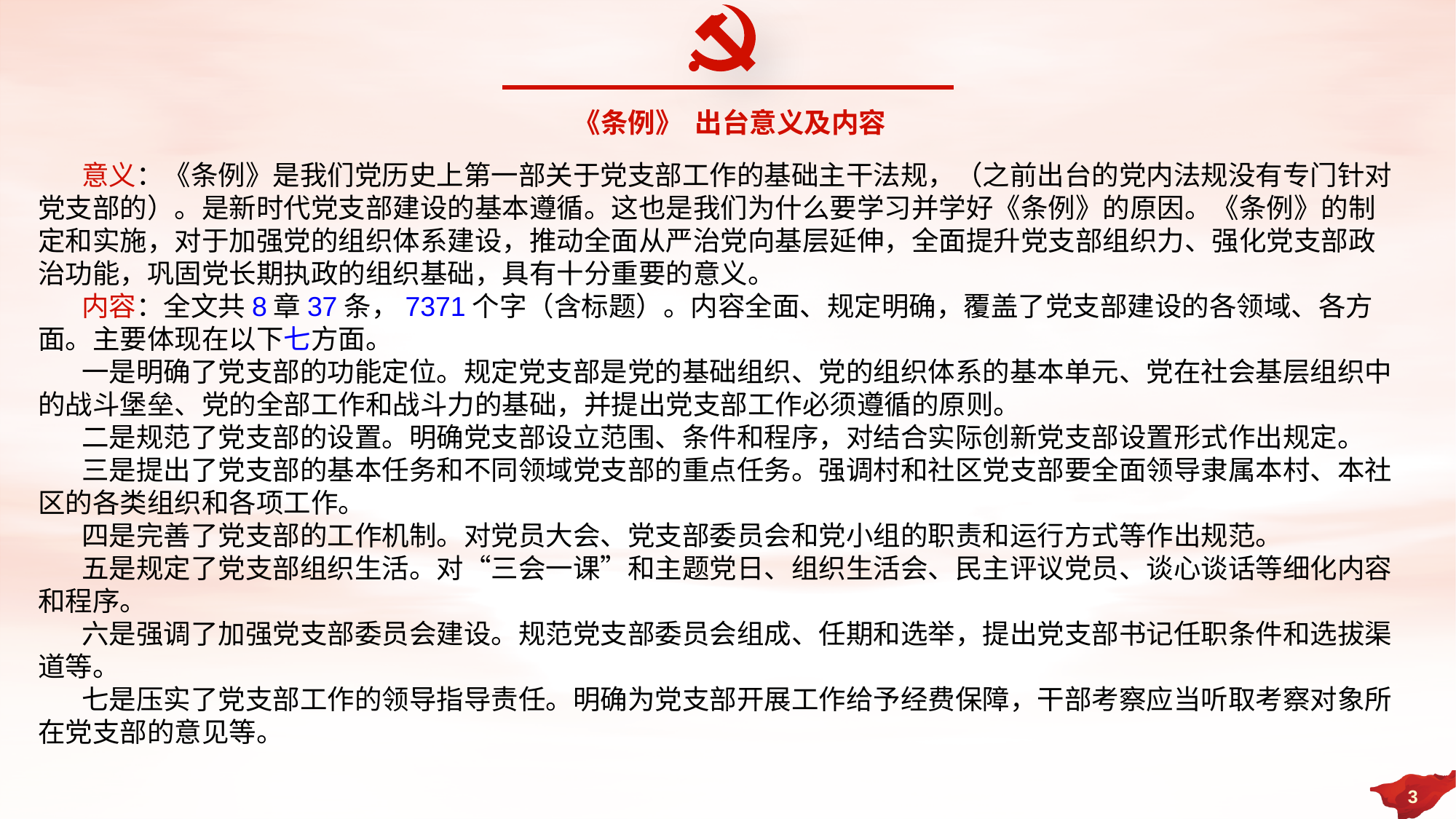

《条例》  出台意义及内容

      意义：《条例》是我们党历史上第一部关于党支部工作的基础主干法规，（之前出台的党内法规没有专门针对党支部的）。是新时代党支部建设的基本遵循。这也是我们为什么要学习并学好《条例》的原因。《条例》的制定和实施，对于加强党的组织体系建设，推动全面从严治党向基层延伸，全面提升党支部组织力、强化党支部政治功能，巩固党长期执政的组织基础，具有十分重要的意义。
      内容：全文共8章37条，7371个字（含标题）。内容全面、规定明确，覆盖了党支部建设的各领域、各方面。主要体现在以下七方面。
      一是明确了党支部的功能定位。规定党支部是党的基础组织、党的组织体系的基本单元、党在社会基层组织中的战斗堡垒、党的全部工作和战斗力的基础，并提出党支部工作必须遵循的原则。
      二是规范了党支部的设置。明确党支部设立范围、条件和程序，对结合实际创新党支部设置形式作出规定。
      三是提出了党支部的基本任务和不同领域党支部的重点任务。强调村和社区党支部要全面领导隶属本村、本社区的各类组织和各项工作。
      四是完善了党支部的工作机制。对党员大会、党支部委员会和党小组的职责和运行方式等作出规范。
      五是规定了党支部组织生活。对“三会一课”和主题党日、组织生活会、民主评议党员、谈心谈话等细化内容和程序。
      六是强调了加强党支部委员会建设。规范党支部委员会组成、任期和选举，提出党支部书记任职条件和选拔渠道等。
      七是压实了党支部工作的领导指导责任。明确为党支部开展工作给予经费保障，干部考察应当听取考察对象所在党支部的意见等。